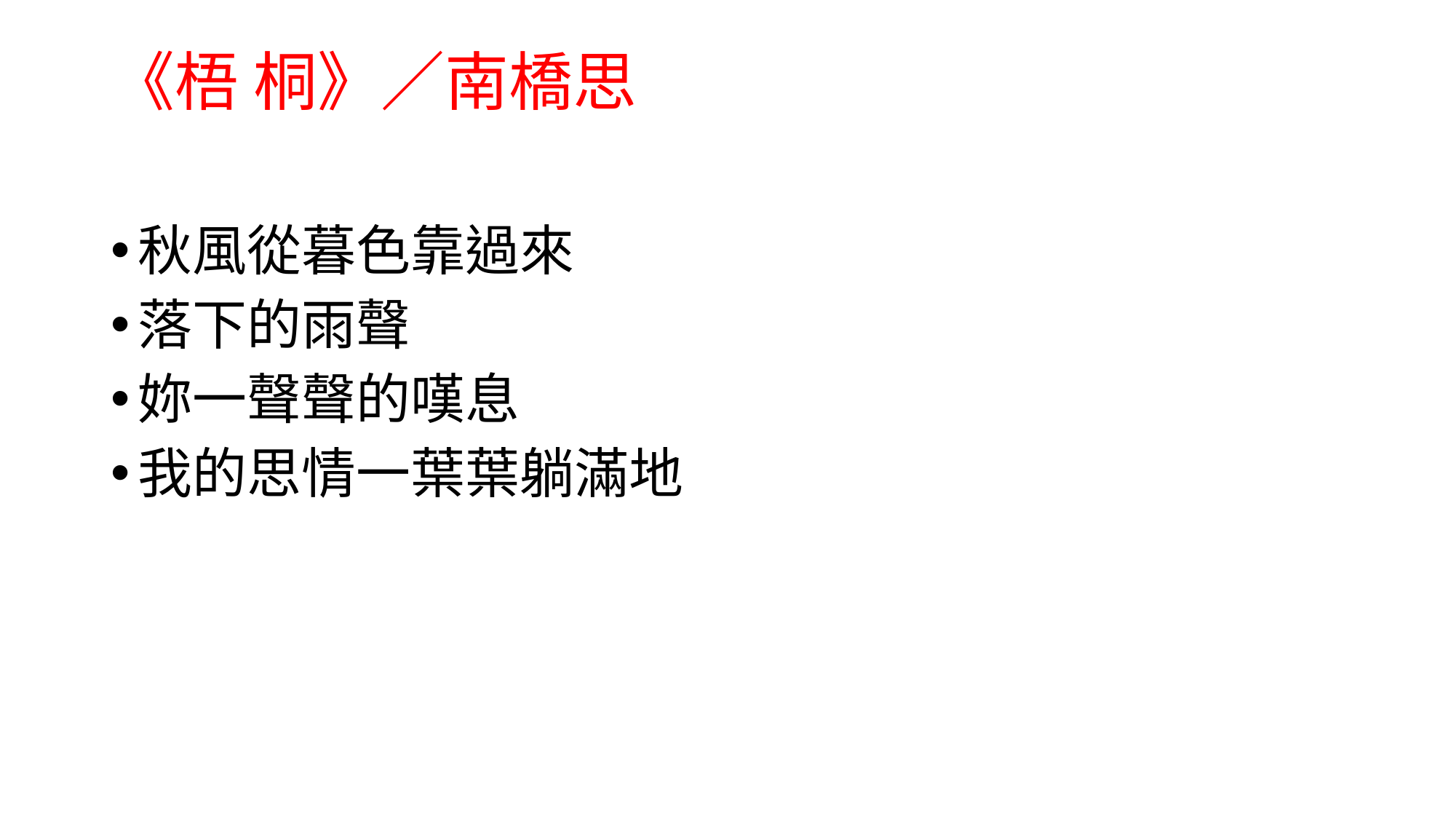

# 《梧 桐》∕南橋思
秋風從暮色靠過來
落下的雨聲
妳一聲聲的嘆息
我的思情一葉葉躺滿地